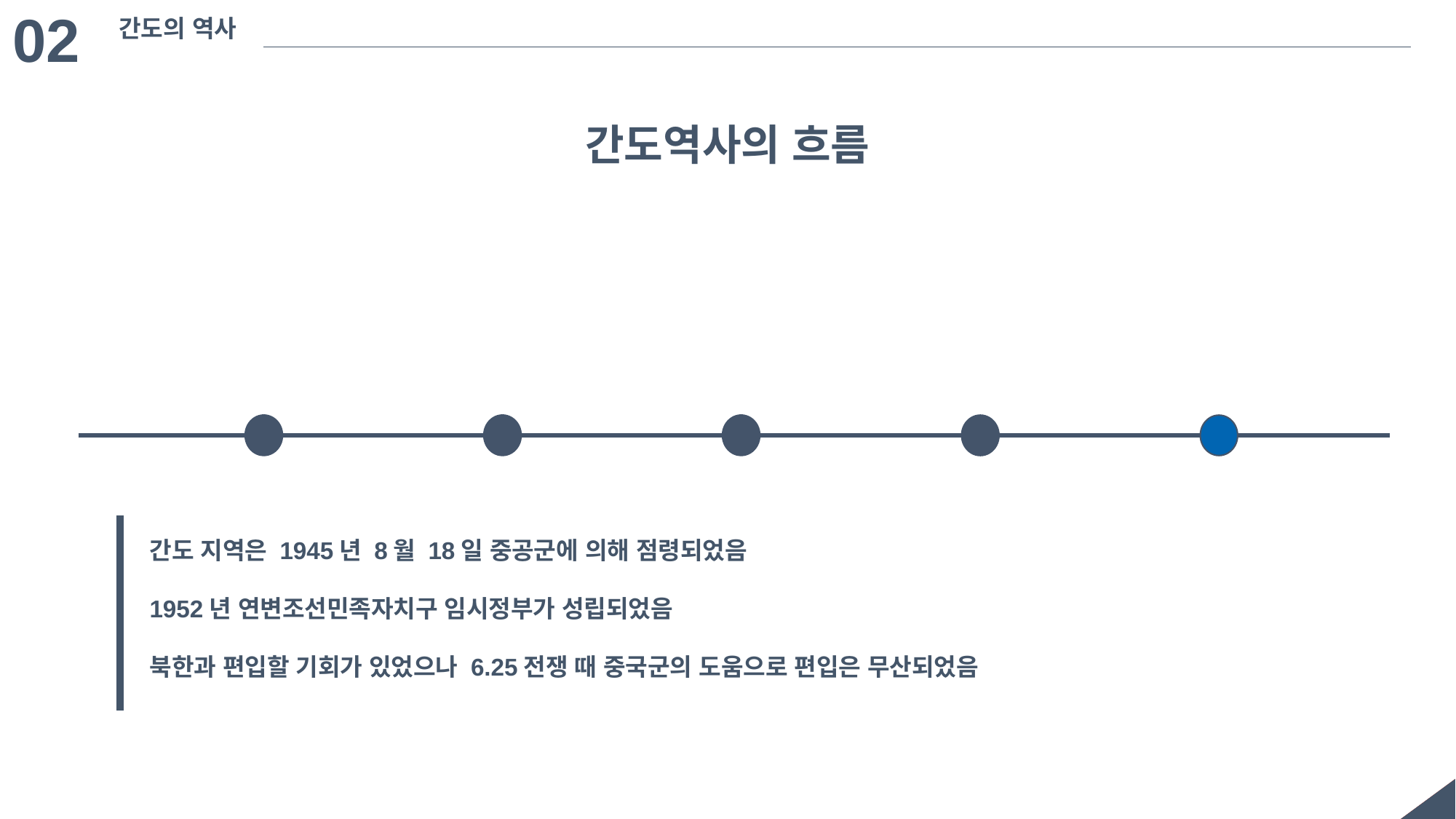

02
간도의 역사
간도역사의 흐름

간도 지역은 1945년 8월 18일 중공군에 의해 점령되었음

1952년 연변조선민족자치구 임시정부가 성립되었음

북한과 편입할 기회가 있었으나 6.25전쟁 때 중국군의 도움으로 편입은 무산되었음